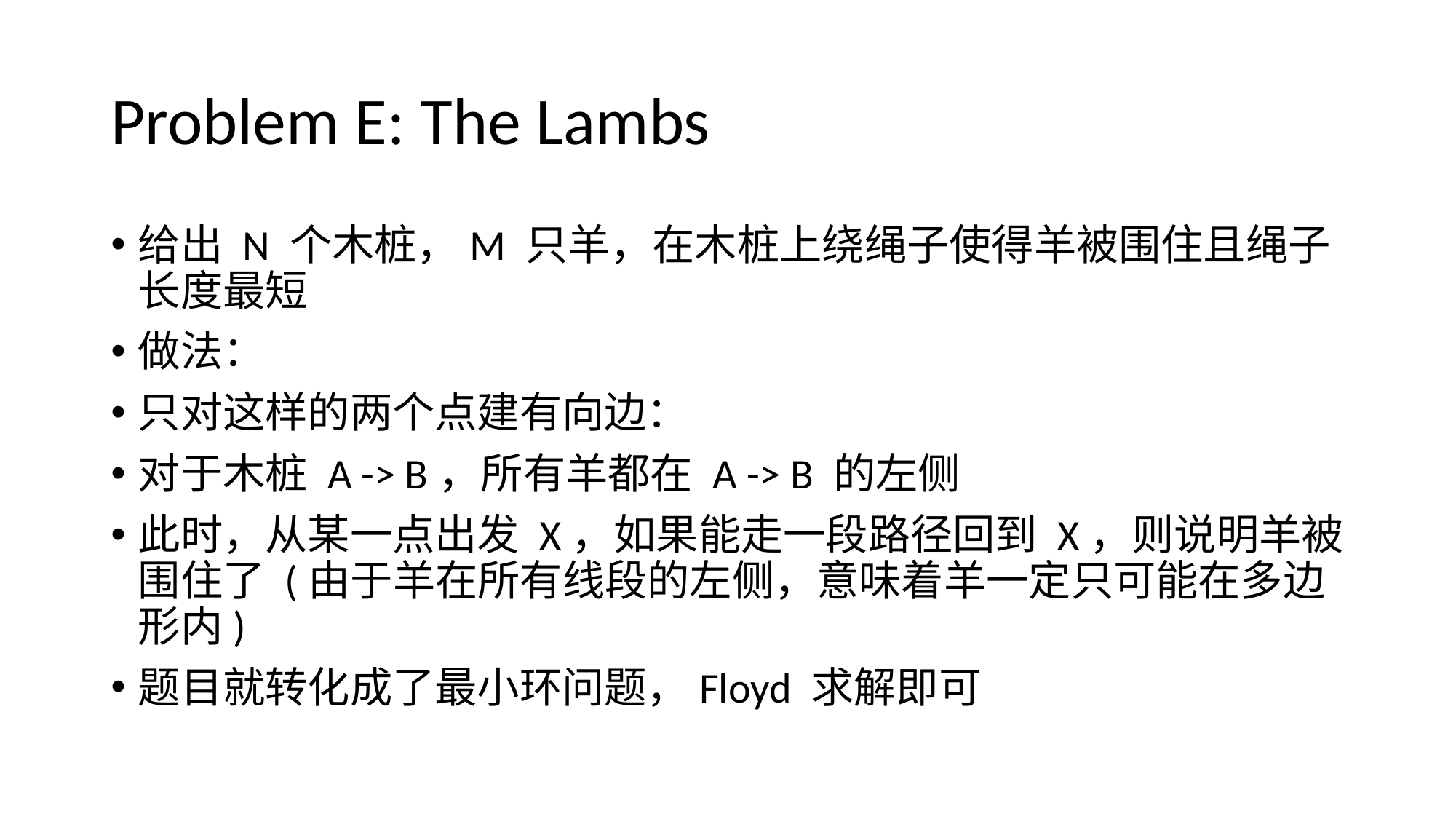

# Problem E: The Lambs
给出 N 个木桩，M 只羊，在木桩上绕绳子使得羊被围住且绳子长度最短
做法：
只对这样的两个点建有向边：
对于木桩 A -> B，所有羊都在 A -> B 的左侧
此时，从某一点出发 X，如果能走一段路径回到 X，则说明羊被围住了 (由于羊在所有线段的左侧，意味着羊一定只可能在多边形内)
题目就转化成了最小环问题，Floyd 求解即可